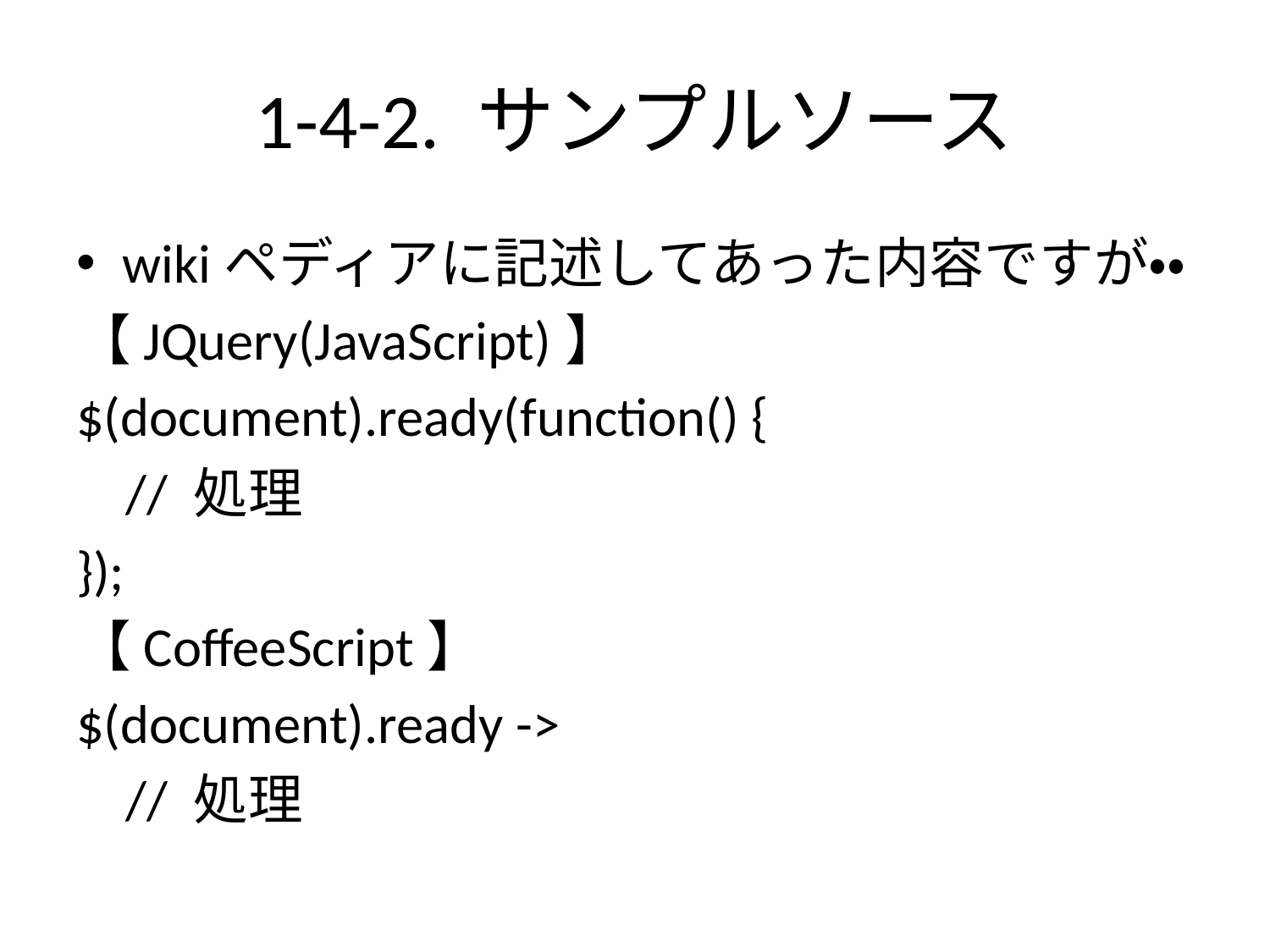

# 1-4-2. サンプルソース
wikiペディアに記述してあった内容ですが・・
【JQuery(JavaScript)】
$(document).ready(function() {
    // 処理
});
【CoffeeScript】
$(document).ready ->
    // 処理